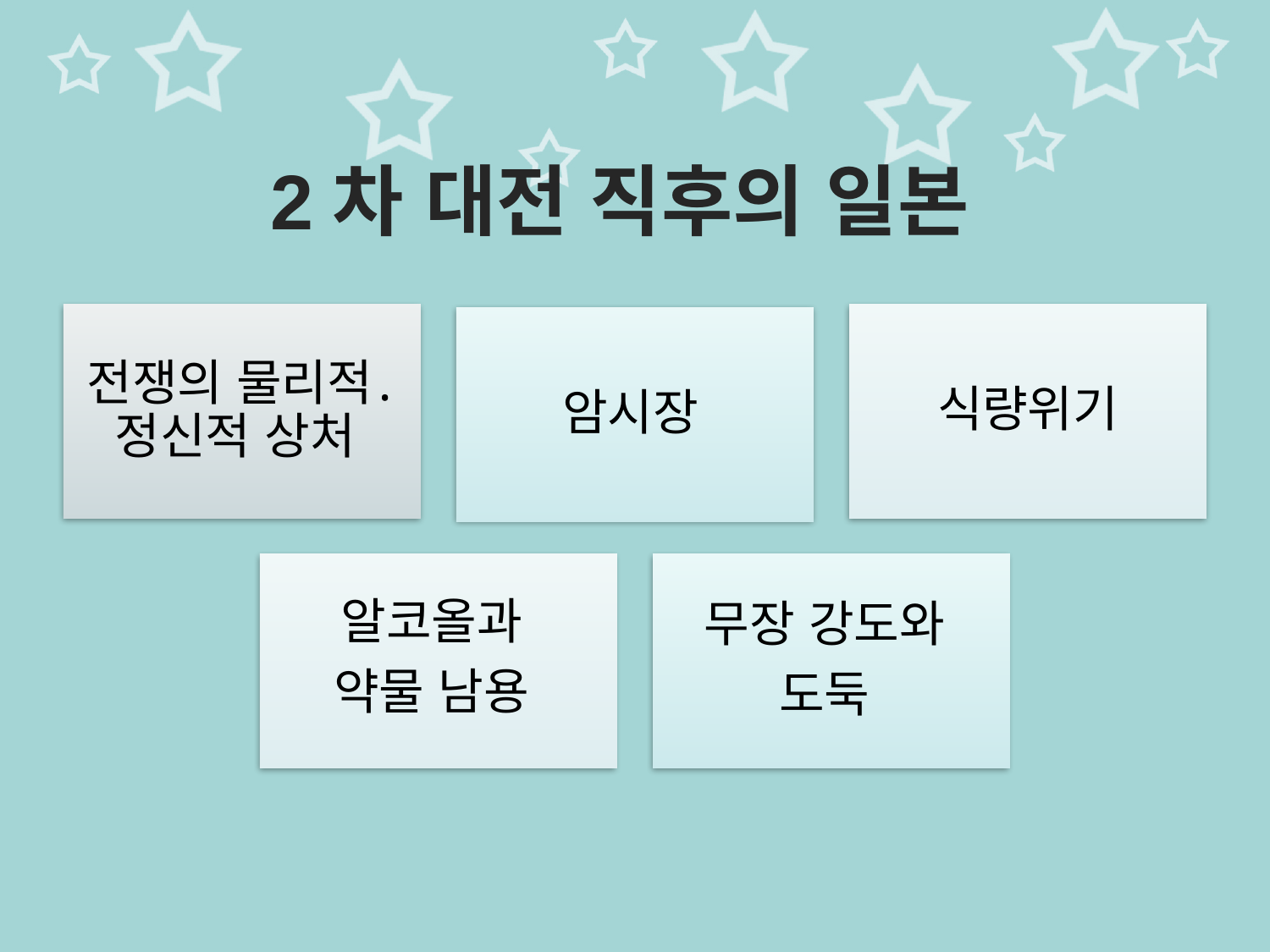

# 2차 대전 직후의 일본
전쟁의 물리적․정신적 상처
암시장
식량위기

알코올과
약물 남용

무장 강도와
도둑